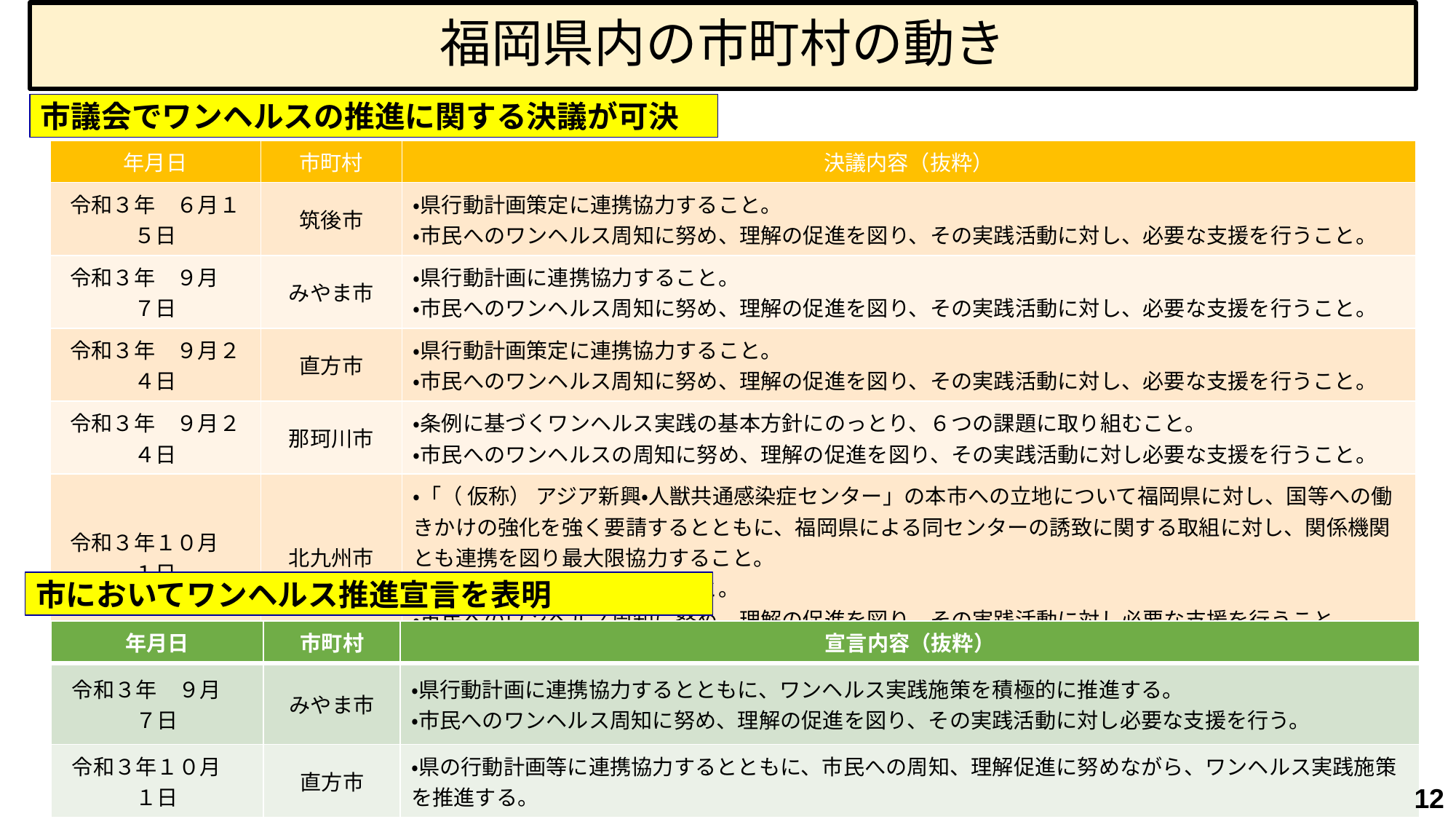

# 福岡県内の市町村の動き
市議会でワンヘルスの推進に関する決議が可決
| 年月日 | 市町村 | 決議内容（抜粋） |
| --- | --- | --- |
| 令和３年　６月１５日 | 筑後市 | ・県行動計画策定に連携協力すること。 ・市民へのワンヘルス周知に努め、理解の促進を図り、その実践活動に対し、必要な支援を行うこと。 |
| 令和３年　９月　７日 | みやま市 | ・県行動計画に連携協力すること。 ・市民へのワンヘルス周知に努め、理解の促進を図り、その実践活動に対し、必要な支援を行うこと。 |
| 令和３年　９月２４日 | 直方市 | ・県行動計画策定に連携協力すること。 ・市民へのワンヘルス周知に努め、理解の促進を図り、その実践活動に対し、必要な支援を行うこと。 |
| 令和３年　９月２４日 | 那珂川市 | ・条例に基づくワンヘルス実践の基本方針にのっとり、６つの課題に取り組むこと。 ・市民へのワンヘルスの周知に努め、理解の促進を図り、その実践活動に対し必要な支援を行うこと。 |
| 令和３年１０月　１日 | 北九州市 | ・「（ 仮称） アジア新興・人獣共通感染症センター」の本市への立地について福岡県に対し、国等への働きかけの強化を強く要請するとともに、福岡県による同センターの誘致に関する取組に対し、関係機関とも連携を図り最大限協力すること。 ・県行動計画に連携協力すること。 ・市民へのワンヘルス周知に努め、理解の促進を図り、その実践活動に対し必要な支援を行うこと。 |
市においてワンヘルス推進宣言を表明
| 年月日 | 市町村 | 宣言内容（抜粋） |
| --- | --- | --- |
| 令和３年　９月　７日 | みやま市 | ・県行動計画に連携協力するとともに、ワンヘルス実践施策を積極的に推進する。 ・市民へのワンヘルス周知に努め、理解の促進を図り、その実践活動に対し必要な支援を行う。 |
| 令和３年１０月　１日 | 直方市 | ・県の行動計画等に連携協力するとともに、市民への周知、理解促進に努めながら、ワンヘルス実践施策を推進する。 |
12